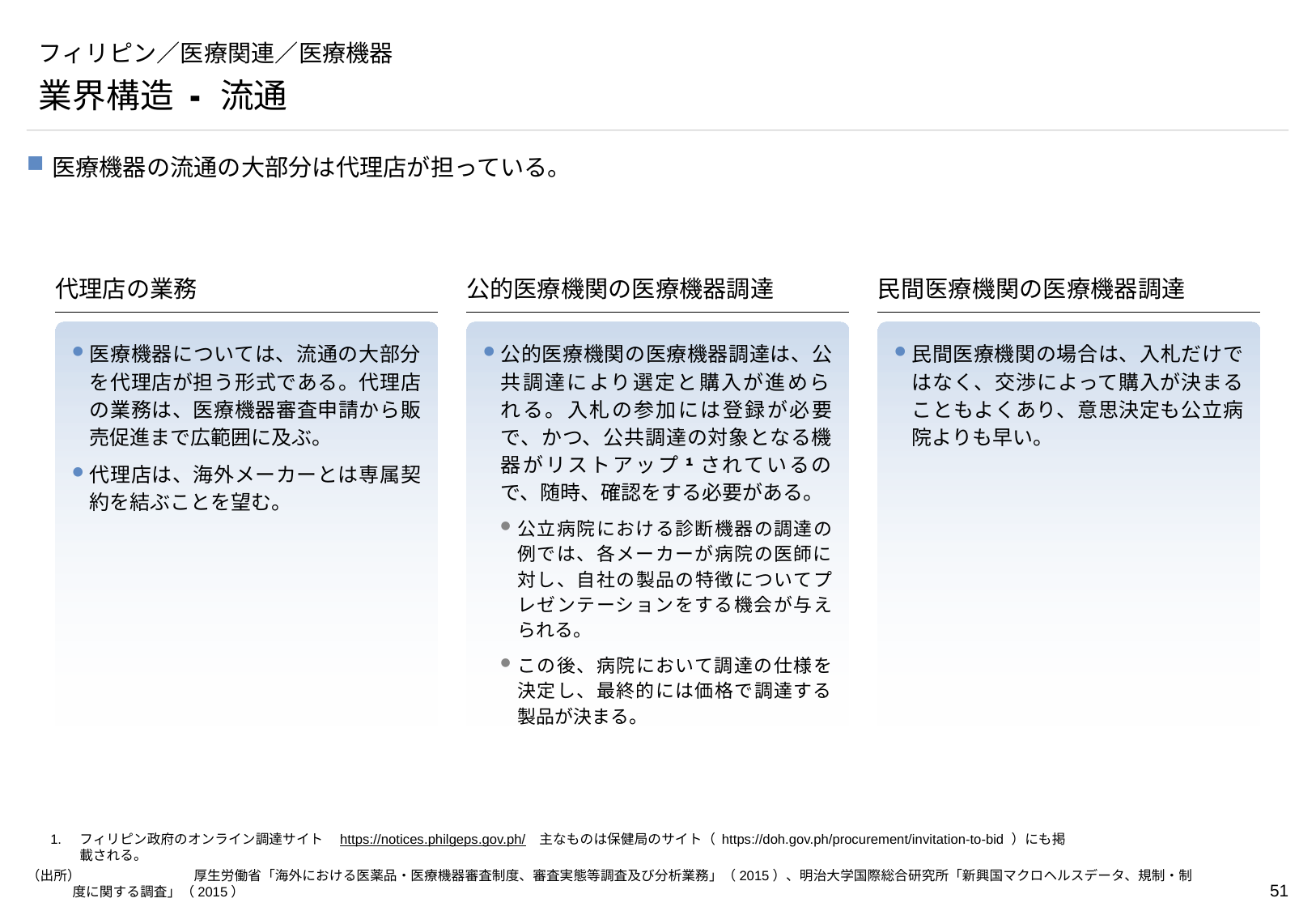

# フィリピン／医療関連／医療機器
業界構造 - 流通
医療機器の流通の大部分は代理店が担っている。
代理店の業務
公的医療機関の医療機器調達
民間医療機関の医療機器調達
医療機器については、流通の大部分を代理店が担う形式である。代理店の業務は、医療機器審査申請から販売促進まで広範囲に及ぶ。
代理店は、海外メーカーとは専属契約を結ぶことを望む。
公的医療機関の医療機器調達は、公共調達により選定と購入が進めら
れる。入札の参加には登録が必要で、かつ、公共調達の対象となる機器がリストアップ1されているので、随時、確認をする必要がある。
公立病院における診断機器の調達の例では、各メーカーが病院の医師に対し、自社の製品の特徴についてプレゼンテーションをする機会が与えられる。
この後、病院において調達の仕様を決定し、最終的には価格で調達する製品が決まる。
民間医療機関の場合は、入札だけではなく、交渉によって購入が決まることもよくあり、意思決定も公立病院よりも早い。
フィリピン政府のオンライン調達サイト　https://notices.philgeps.gov.ph/　主なものは保健局のサイト（ https://doh.gov.ph/procurement/invitation-to-bid ）にも掲載される。
（出所）	厚生労働省「海外における医薬品・医療機器審査制度、審査実態等調査及び分析業務」（2015）、明治大学国際総合研究所「新興国マクロヘルスデータ、規制・制度に関する調査」（2015）